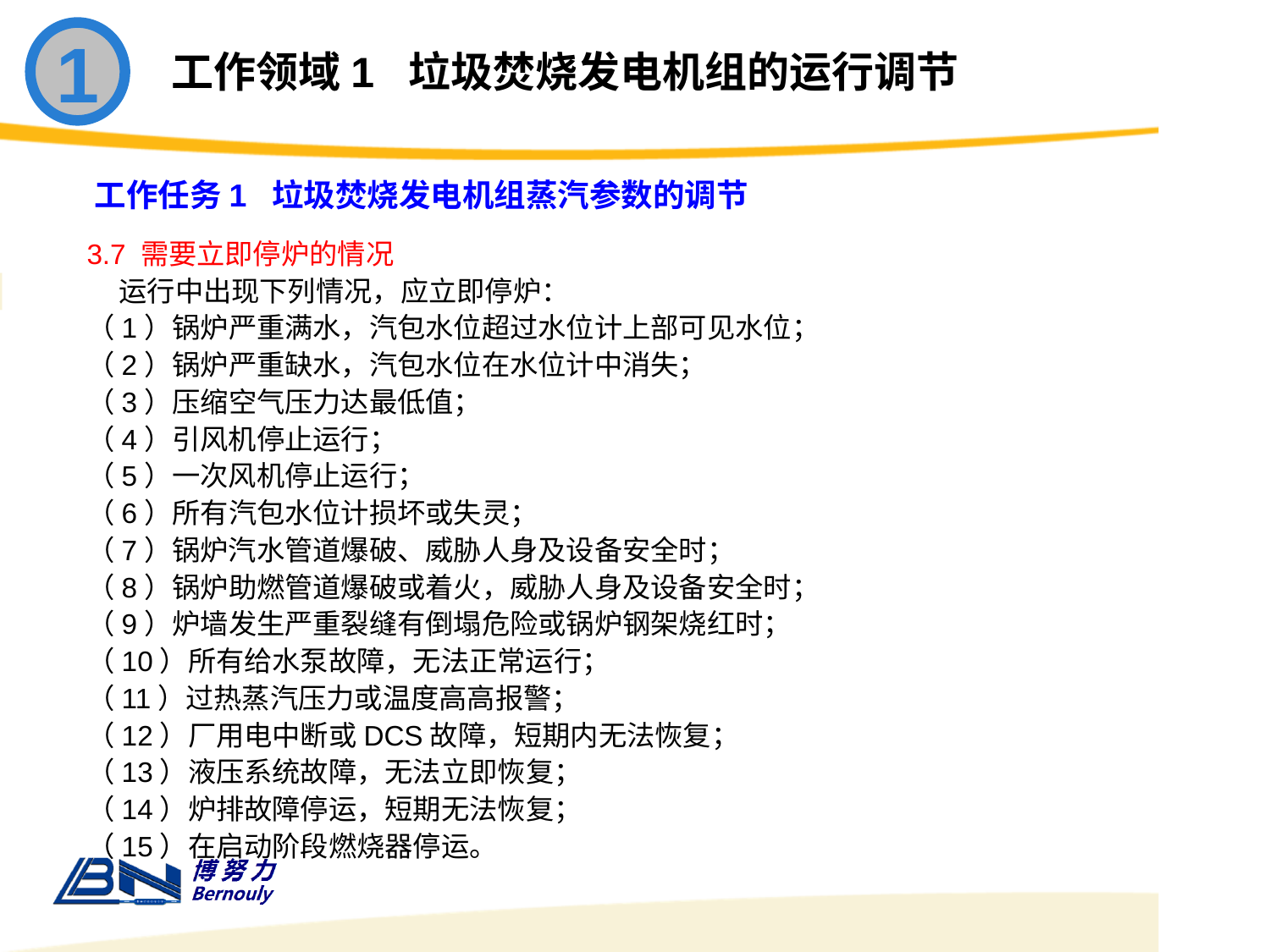

1
工作领域1  垃圾焚烧发电机组的运行调节
工作任务1  垃圾焚烧发电机组蒸汽参数的调节
3.7 需要立即停炉的情况
    运行中出现下列情况，应立即停炉：
（1）锅炉严重满水，汽包水位超过水位计上部可见水位；
（2）锅炉严重缺水，汽包水位在水位计中消失；
（3）压缩空气压力达最低值；
（4）引风机停止运行；
（5）一次风机停止运行；
（6）所有汽包水位计损坏或失灵；
（7）锅炉汽水管道爆破、威胁人身及设备安全时；
（8）锅炉助燃管道爆破或着火，威胁人身及设备安全时；
（9）炉墙发生严重裂缝有倒塌危险或锅炉钢架烧红时；
（10）所有给水泵故障，无法正常运行；
（11）过热蒸汽压力或温度高高报警；
（12）厂用电中断或DCS故障，短期内无法恢复；
（13）液压系统故障，无法立即恢复；
（14）炉排故障停运，短期无法恢复；
（15）在启动阶段燃烧器停运。